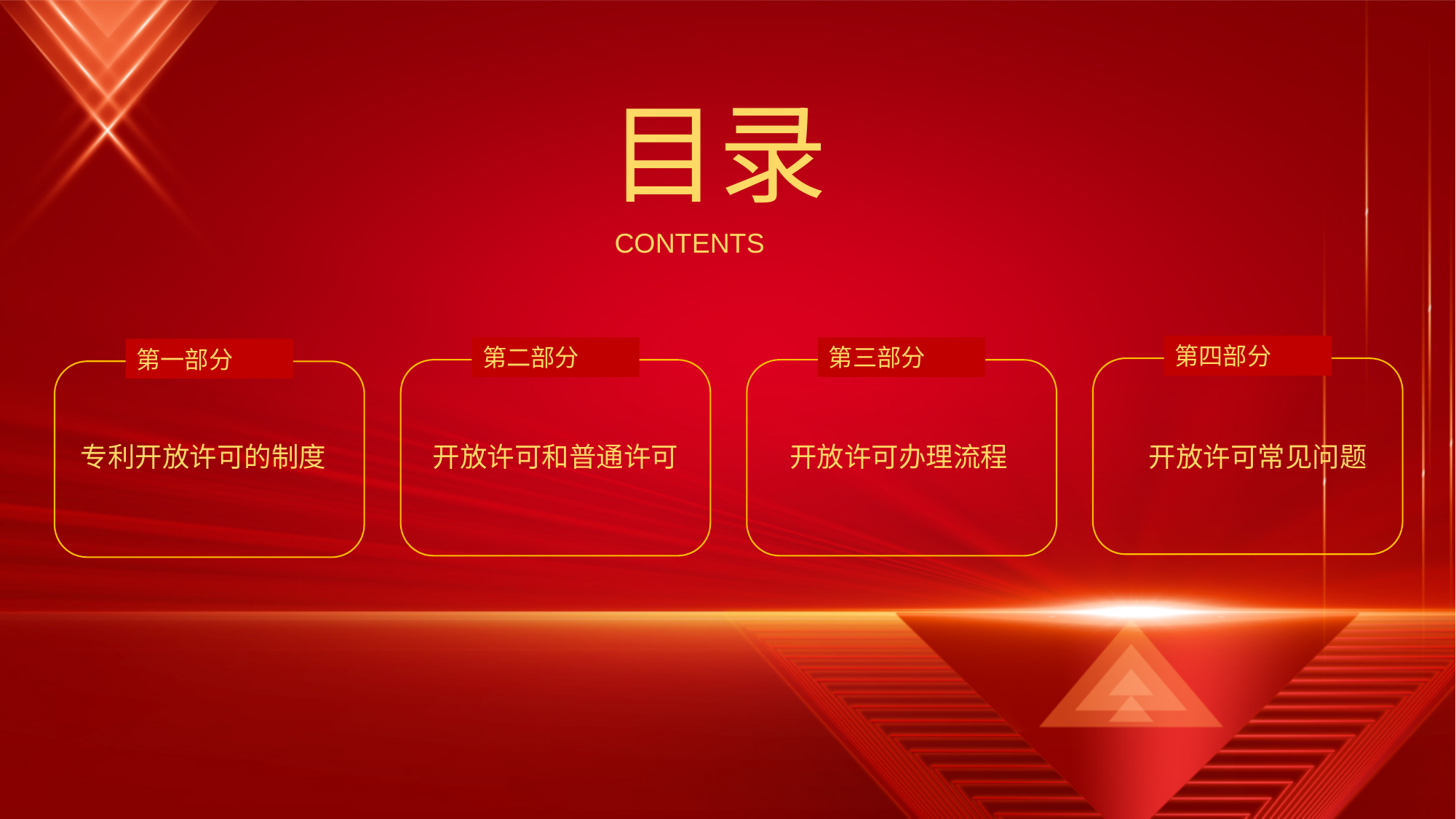

目录
CONTENTS
第四部分
第二部分
第三部分
第一部分

开放许可和普通许可
开放许可办理流程
开放许可常见问题
专利开放许可的制度